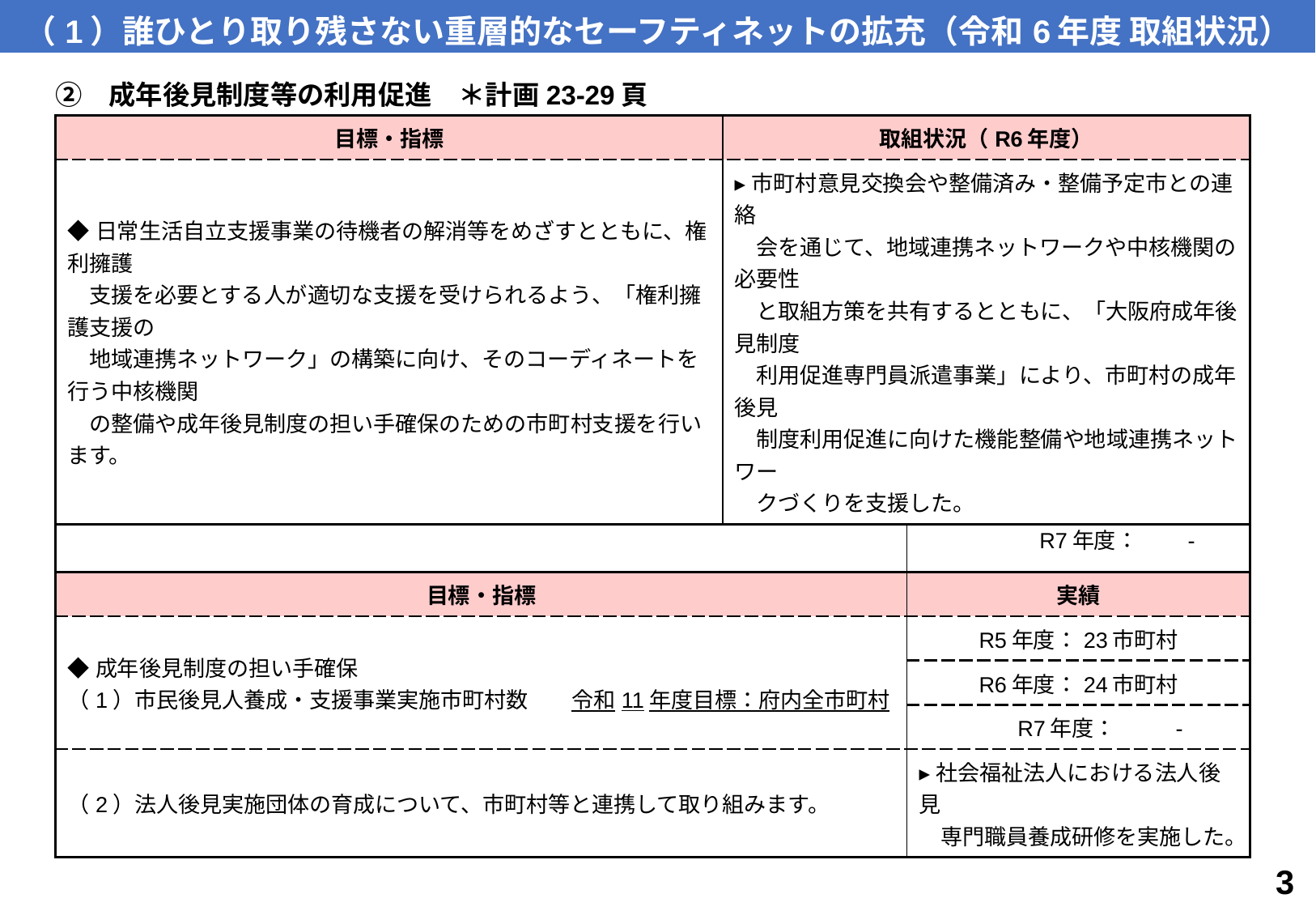

（1）誰ひとり取り残さない重層的なセーフティネットの拡充（令和6年度 取組状況）
　②　成年後見制度等の利用促進　＊計画23-29頁
| 目標・指標 | 取組状況（R6年度） |
| --- | --- |
| ◆日常生活自立支援事業の待機者の解消等をめざすとともに、権利擁護 　支援を必要とする人が適切な支援を受けられるよう、「権利擁護支援の 　地域連携ネットワーク」の構築に向け、そのコーディネートを行う中核機関 　の整備や成年後見制度の担い手確保のための市町村支援を行います。 | ▸市町村意見交換会や整備済み・整備予定市との連絡　 　会を通じて、地域連携ネットワークや中核機関の必要性 　と取組方策を共有するとともに、「大阪府成年後見制度 　利用促進専門員派遣事業」により、市町村の成年後見 　制度利用促進に向けた機能整備や地域連携ネットワー 　クづくりを支援した。 |
| 目標・指標 | 実績 |
| --- | --- |
| ◆中核機関整備済市町村数　　令和11年度目標：府内全市町村 | R5年度：13市町 |
|  | R6年度：17市町 |
|  | R7年度：　　- |
| 目標・指標 | 実績 |
| --- | --- |
| ◆成年後見制度の担い手確保 （1）市民後見人養成・支援事業実施市町村数　　令和11年度目標：府内全市町村 | R5年度：23市町村 |
|  | R6年度：24市町村 |
|  | R7年度：　 　- |
| （2）法人後見実施団体の育成について、市町村等と連携して取り組みます。 | ▸社会福祉法人における法人後見 　専門職員養成研修を実施した。 |
3